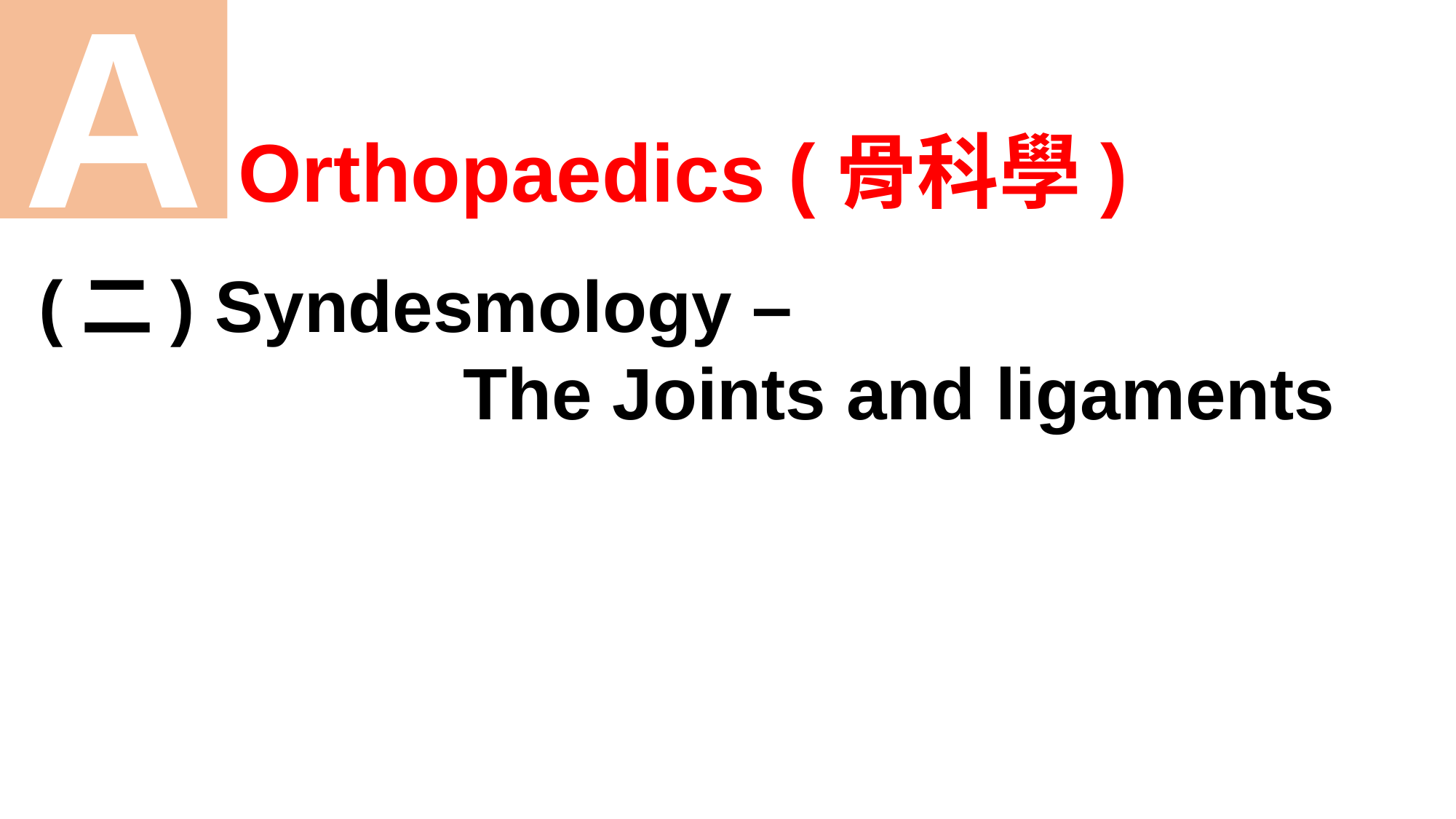

A
Orthopaedics (骨科學)
(二) Syndesmology –
                     The Joints and ligaments